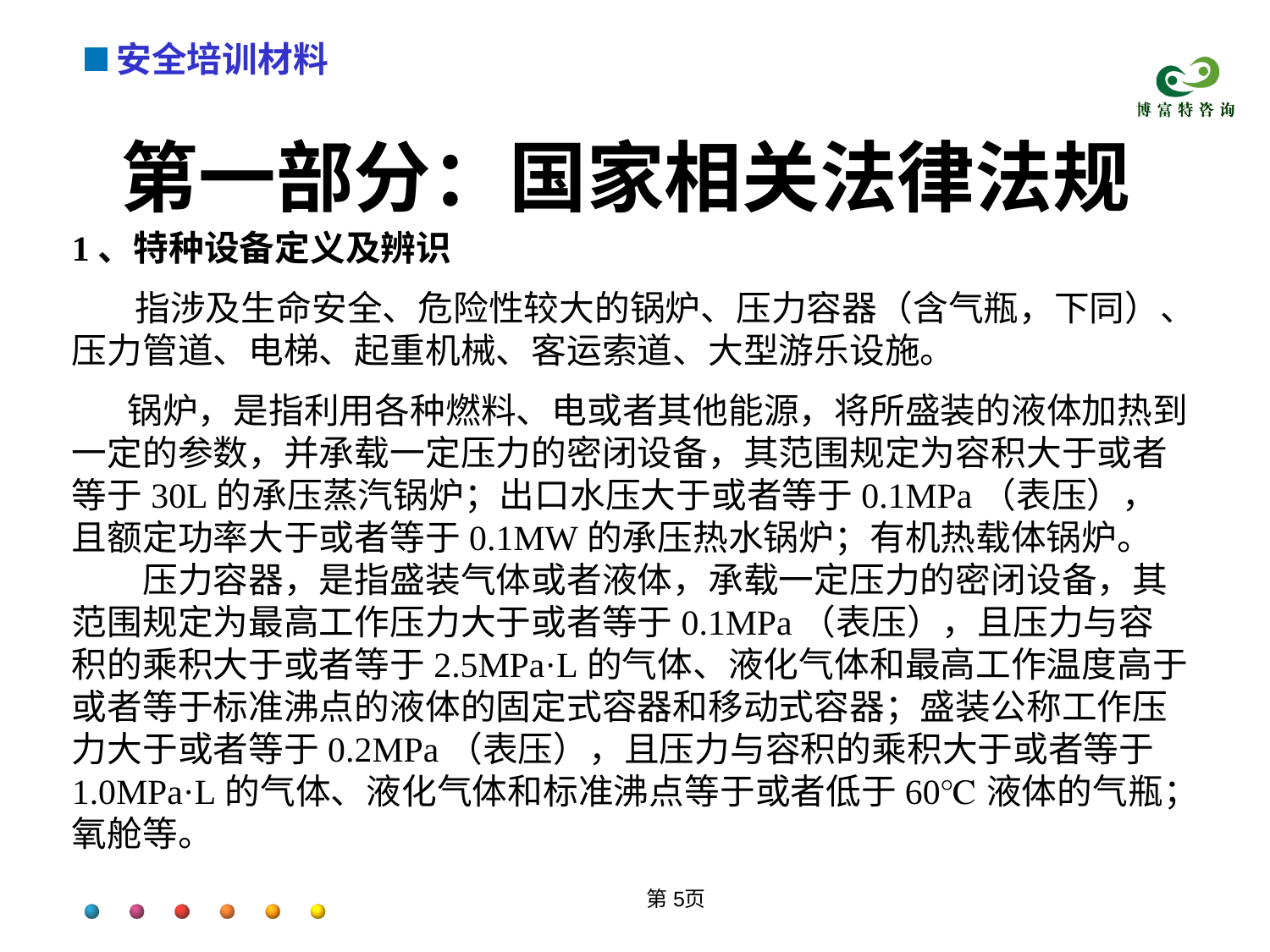

第一部分：国家相关法律法规
1、特种设备定义及辨识
       指涉及生命安全、危险性较大的锅炉、压力容器（含气瓶，下同）、压力管道、电梯、起重机械、客运索道、大型游乐设施。
      锅炉，是指利用各种燃料、电或者其他能源，将所盛装的液体加热到一定的参数，并承载一定压力的密闭设备，其范围规定为容积大于或者等于30L的承压蒸汽锅炉；出口水压大于或者等于0.1MPa（表压），且额定功率大于或者等于0.1MW的承压热水锅炉；有机热载体锅炉。
　　压力容器，是指盛装气体或者液体，承载一定压力的密闭设备，其范围规定为最高工作压力大于或者等于0.1MPa（表压），且压力与容积的乘积大于或者等于2.5MPa·L的气体、液化气体和最高工作温度高于或者等于标准沸点的液体的固定式容器和移动式容器；盛装公称工作压力大于或者等于0.2MPa（表压），且压力与容积的乘积大于或者等于1.0MPa·L的气体、液化气体和标准沸点等于或者低于60℃液体的气瓶；氧舱等。